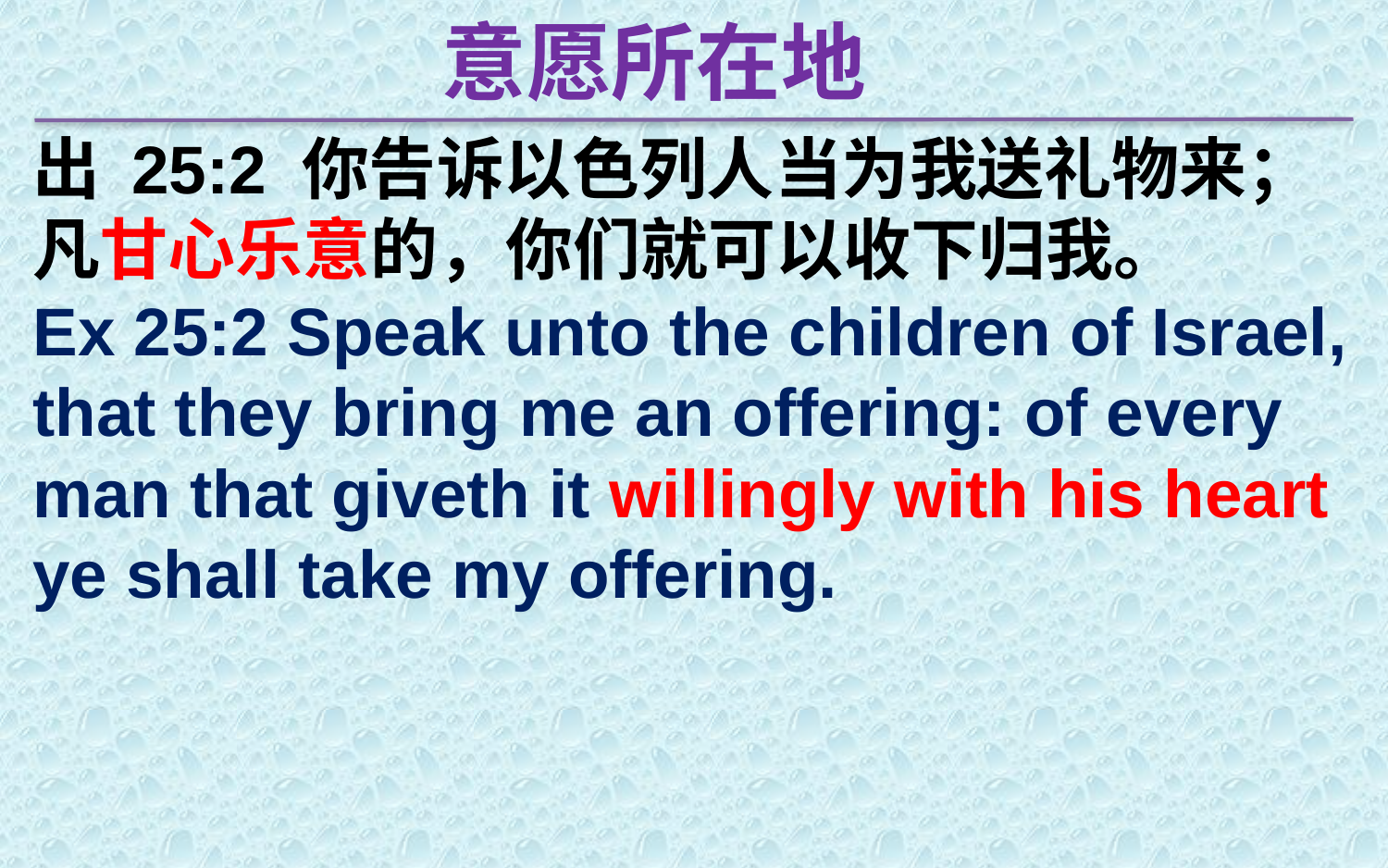

意愿所在地
出 25:2 你告诉以色列人当为我送礼物来；凡甘心乐意的，你们就可以收下归我。
Ex 25:2 Speak unto the children of Israel, that they bring me an offering: of every man that giveth it willingly with his heart ye shall take my offering.